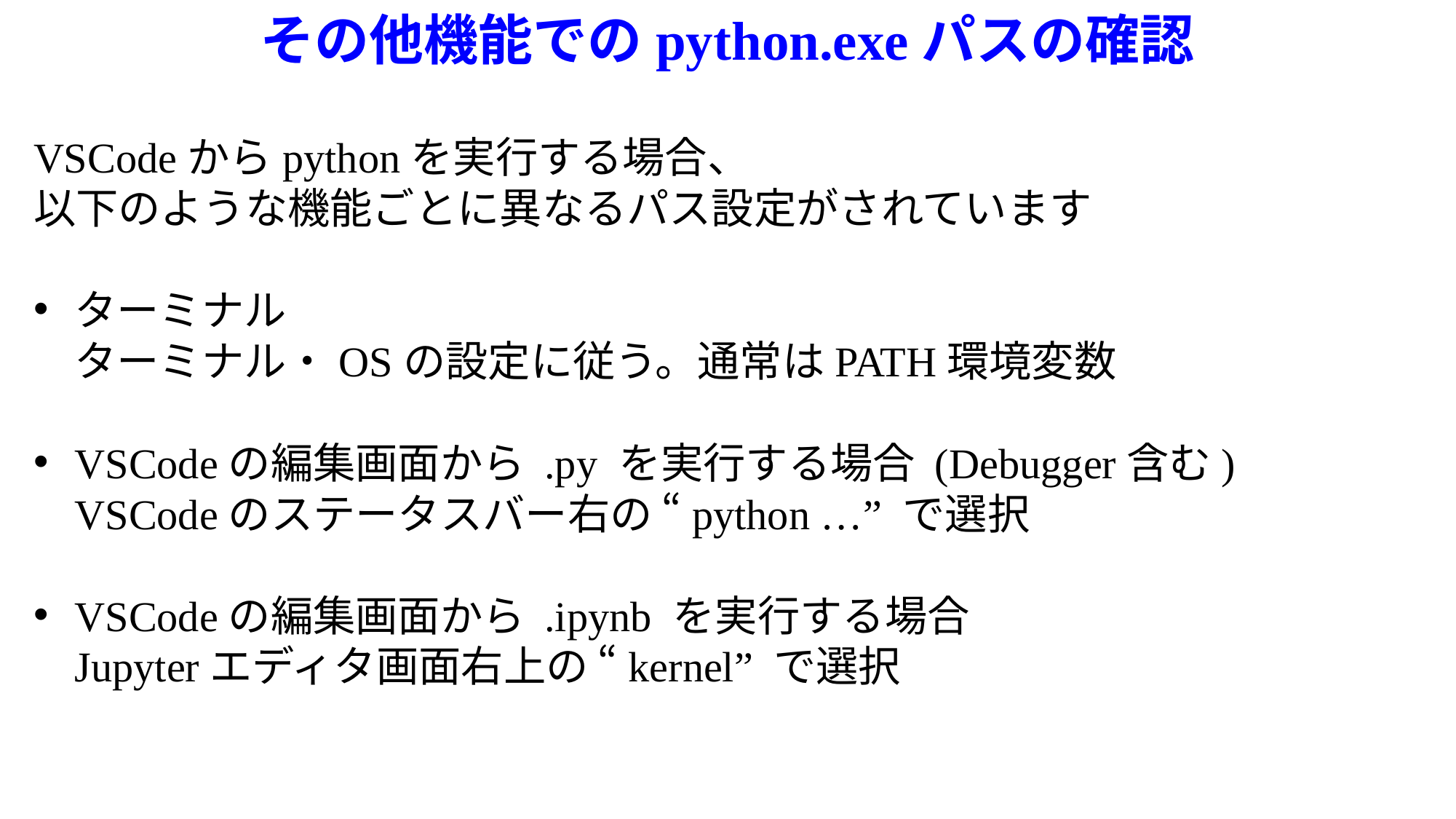

その他機能でのpython.exeパスの確認
VSCodeからpythonを実行する場合、
以下のような機能ごとに異なるパス設定がされています

ターミナル
ターミナル・OSの設定に従う。通常はPATH環境変数
VSCodeの編集画面から .py を実行する場合 (Debugger含む)
VSCodeのステータスバー右の “python …” で選択
VSCodeの編集画面から .ipynb を実行する場合
Jupyterエディタ画面右上の “kernel” で選択